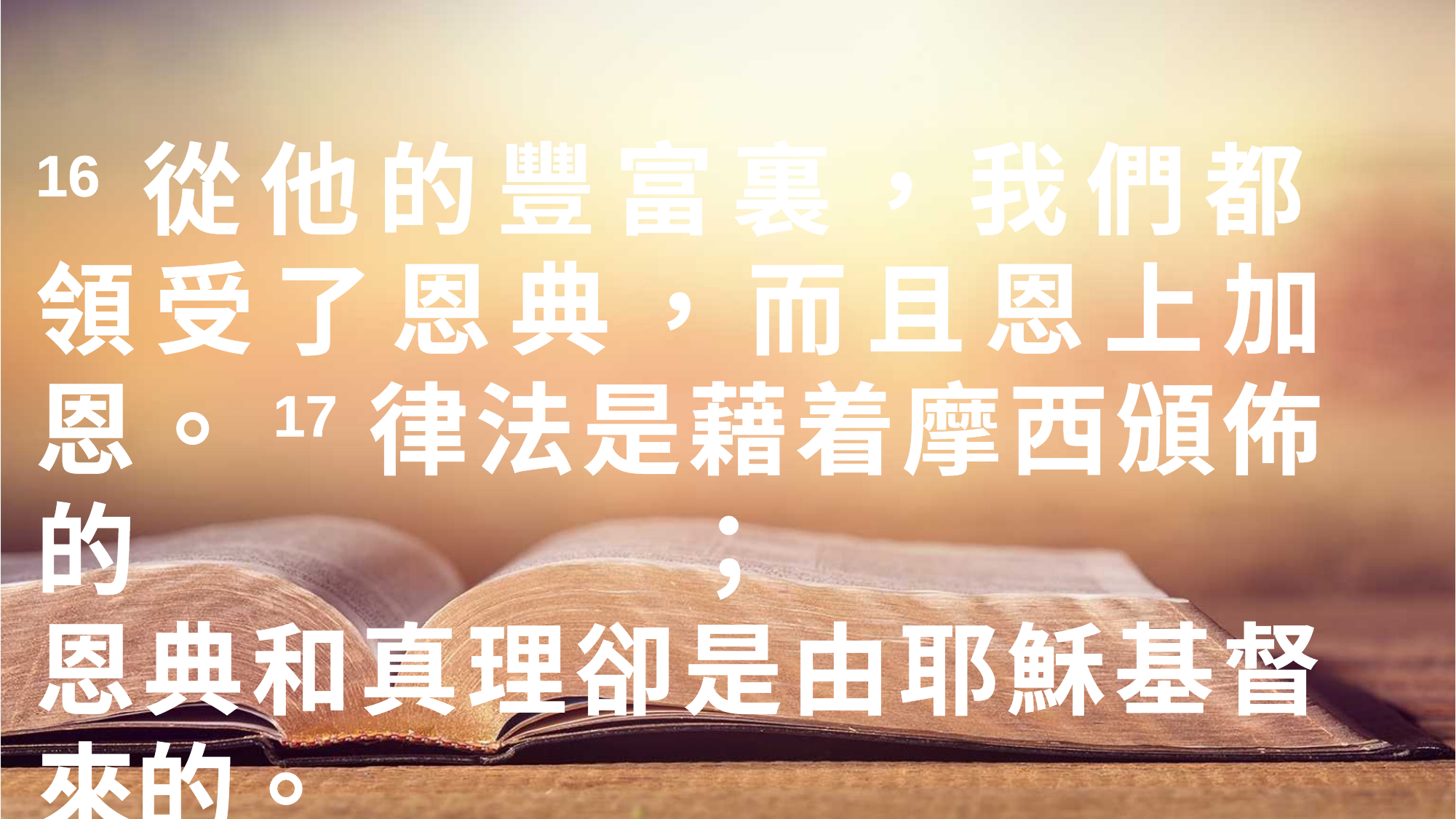

16從他的豐富裏，我們都
領受了恩典，而且恩上加恩。17律法是藉着摩西頒佈的；
恩典和真理卻是由耶穌基督來的。